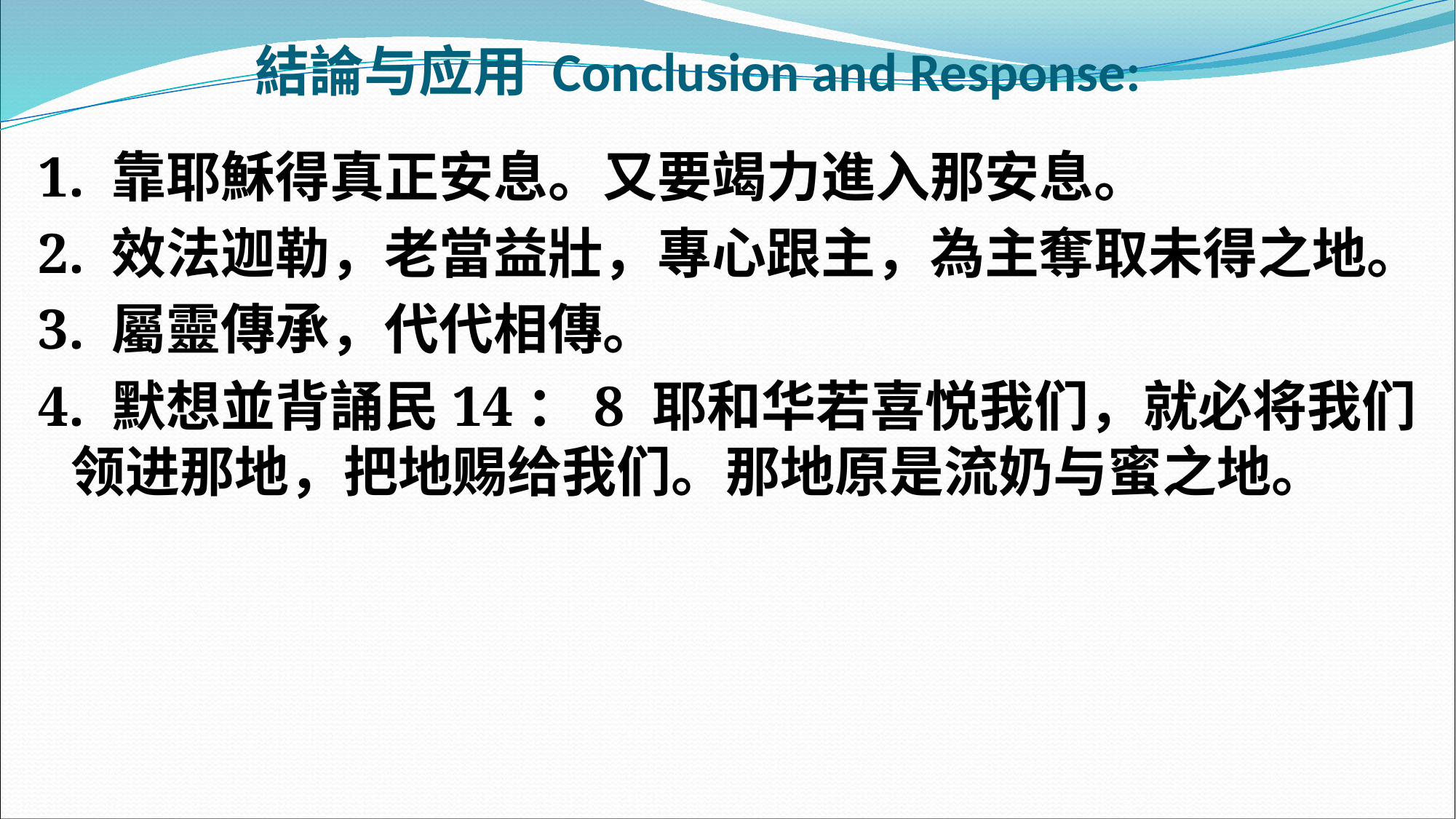

# 結論与应用 Conclusion and Response:
1. 靠耶穌得真正安息。又要竭力進入那安息。
2. 效法迦勒，老當益壯，專心跟主，為主奪取未得之地。
3. 屬靈傳承，代代相傳。
4. 默想並背誦民14：8 耶和华若喜悦我们，就必将我们领进那地，把地赐给我们。那地原是流奶与蜜之地。